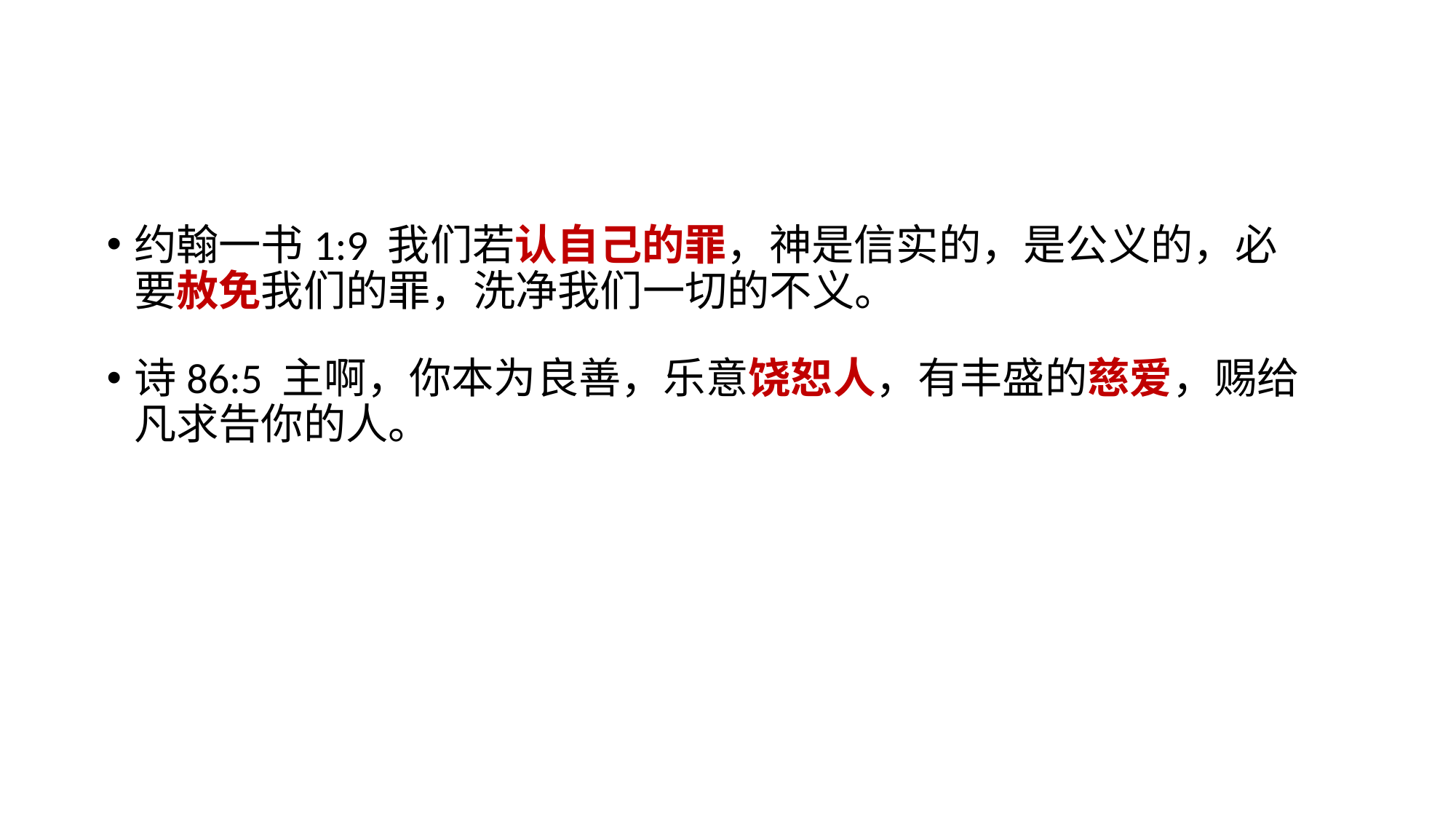

约翰一书1:9 我们若认自己的罪，神是信实的，是公义的，必要赦免我们的罪，洗净我们一切的不义。

诗86:5 主啊，你本为良善，乐意饶恕人，有丰盛的慈爱，赐给凡求告你的人。